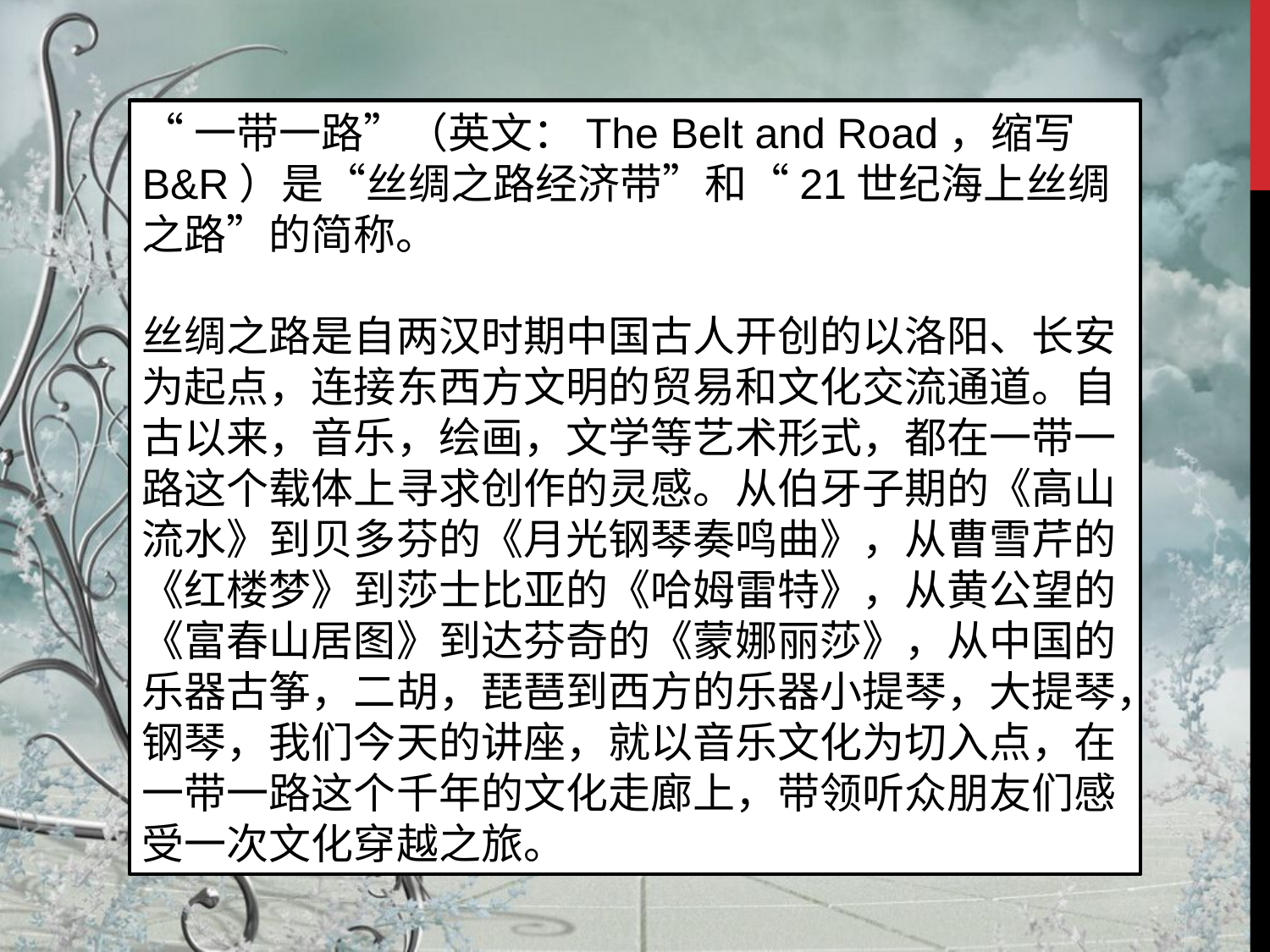

“一带一路”（英文：The Belt and Road，缩写B&R）是“丝绸之路经济带”和“21世纪海上丝绸之路”的简称。

丝绸之路是自两汉时期中国古人开创的以洛阳、长安为起点，连接东西方文明的贸易和文化交流通道。自古以来，音乐，绘画，文学等艺术形式，都在一带一路这个载体上寻求创作的灵感。从伯牙子期的《高山流水》到贝多芬的《月光钢琴奏鸣曲》，从曹雪芹的《红楼梦》到莎士比亚的《哈姆雷特》，从黄公望的《富春山居图》到达芬奇的《蒙娜丽莎》，从中国的乐器古筝，二胡，琵琶到西方的乐器小提琴，大提琴，钢琴，我们今天的讲座，就以音乐文化为切入点，在一带一路这个千年的文化走廊上，带领听众朋友们感受一次文化穿越之旅。